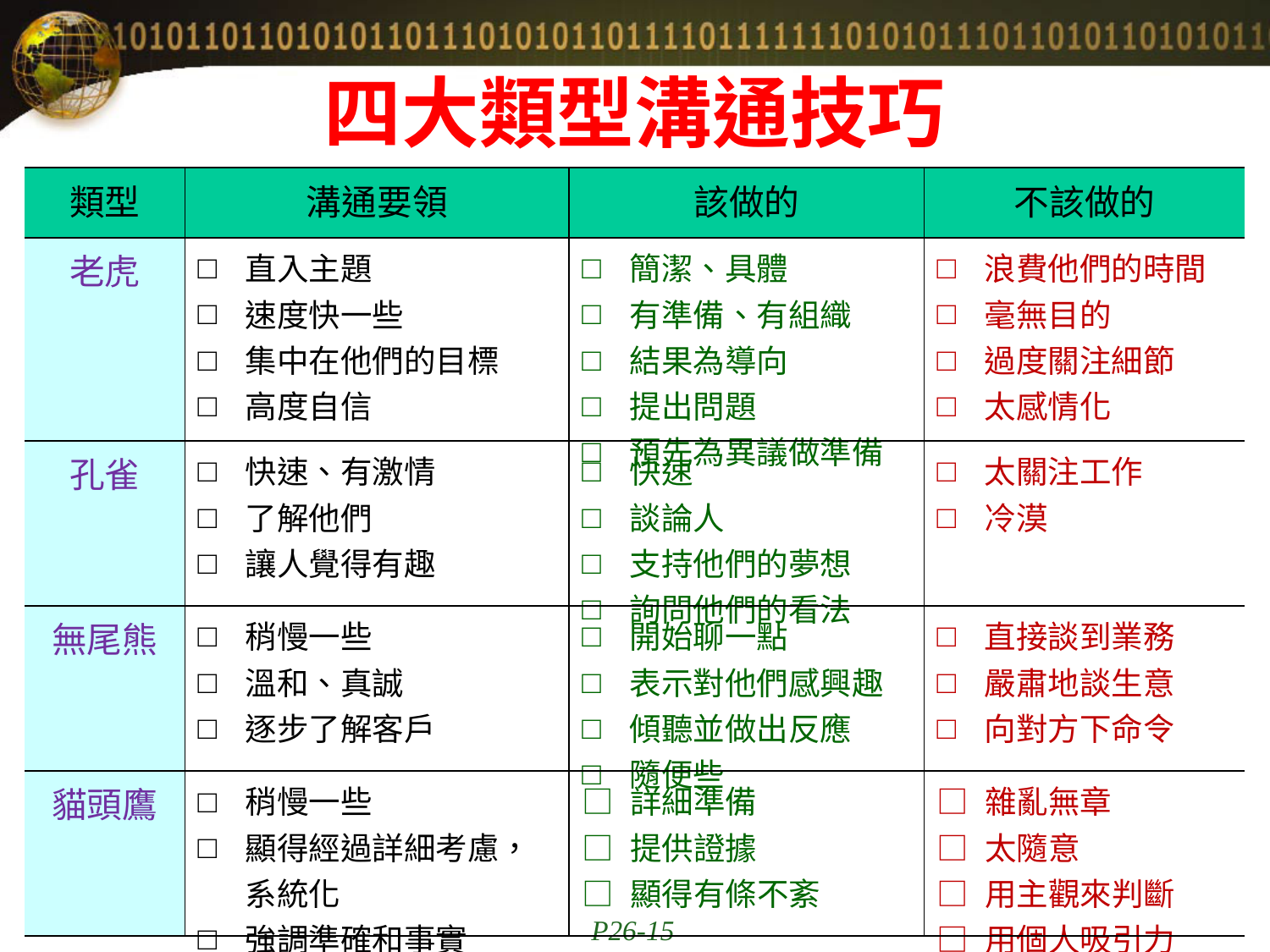

# 四大類型溝通技巧
| 類型 | 溝通要領 | 該做的 | 不該做的 |
| --- | --- | --- | --- |
| 老虎 | 直入主題 速度快一些 集中在他們的目標 高度自信 | 簡潔、具體 有準備、有組織 結果為導向 提出問題 預先為異議做準備 | 浪費他們的時間 毫無目的 過度關注細節 太感情化 |
| 孔雀 | 快速、有激情 了解他們 讓人覺得有趣 | 快速 談論人 支持他們的夢想 詢問他們的看法 | 太關注工作 冷漠 |
| 無尾熊 | 稍慢一些 溫和、真誠 逐步了解客戶 | 開始聊一點 表示對他們感興趣 傾聽並做出反應 隨便些 | 直接談到業務 嚴肅地談生意 向對方下命令 |
| 貓頭鷹 | 稍慢一些 顯得經過詳細考慮，系統化 強調準確和事實 | □ 詳細準備 □ 提供證據 □ 顯得有條不紊 | □ 雜亂無章 □ 太隨意 □ 用主觀來判斷 □ 用個人吸引力 |